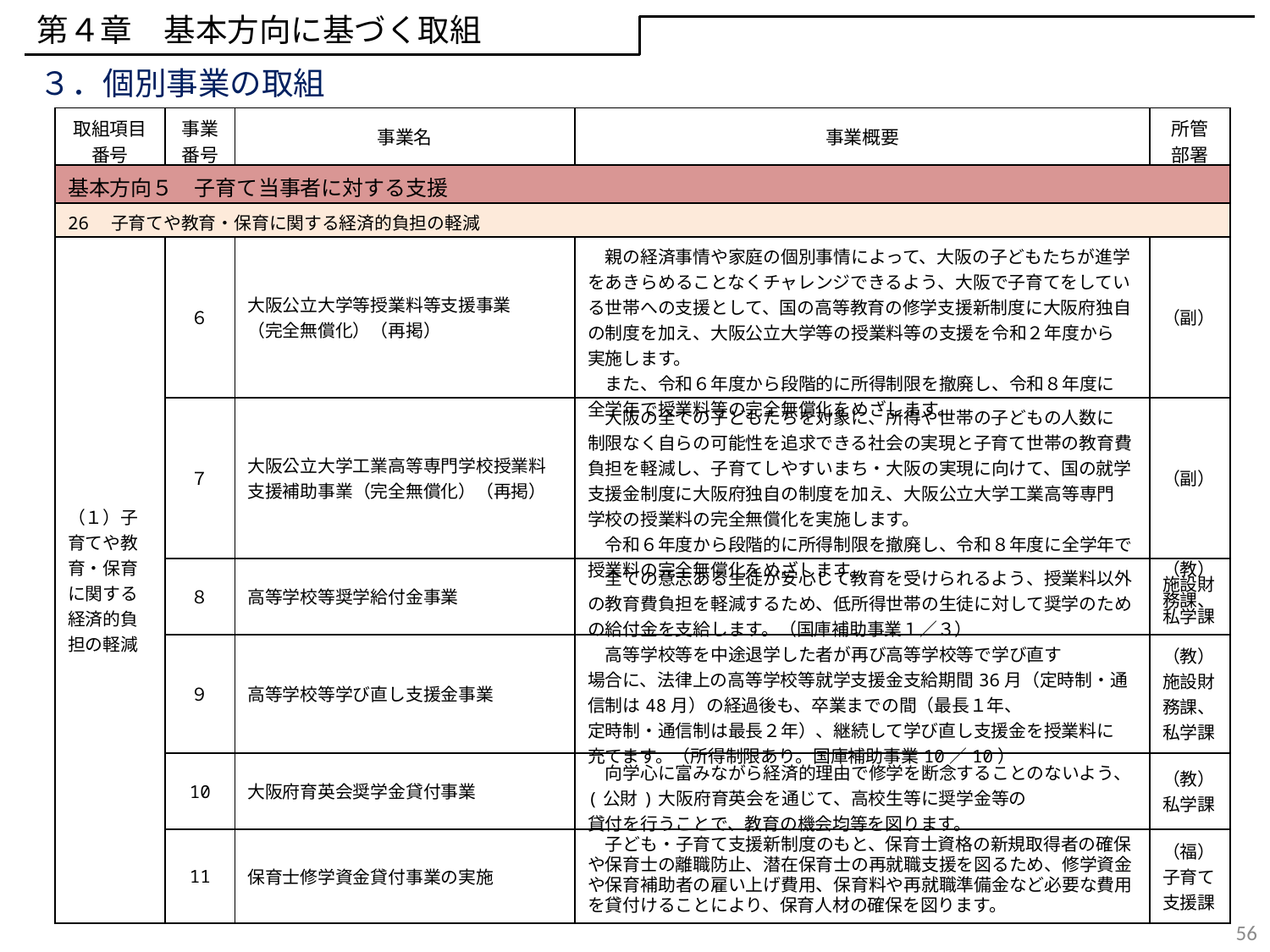

第４章　基本方向に基づく取組
３．個別事業の取組
| 取組項目 番号 | 事業 番号 | 事業名 | 事業概要 | 所管 部署 |
| --- | --- | --- | --- | --- |
| 基本方向５　子育て当事者に対する支援 |  |  |  |  |
| 26　子育てや教育・保育に関する経済的負担の軽減 |  |  |  |  |
| （１）子育てや教育・保育に関する経済的負担の軽減 | ６ | 大阪公立大学等授業料等支援事業 （完全無償化）（再掲） | 親の経済事情や家庭の個別事情によって、大阪の子どもたちが進学をあきらめることなくチャレンジできるよう、大阪で子育てをしている世帯への支援として、国の高等教育の修学支援新制度に大阪府独自の制度を加え、大阪公立大学等の授業料等の支援を令和２年度から 実施します。 　また、令和６年度から段階的に所得制限を撤廃し、令和８年度に 全学年で授業料等の完全無償化をめざします。 | （副） |
|  | ７ | 大阪公立大学工業高等専門学校授業料支援補助事業（完全無償化）（再掲） | 大阪の全ての子どもたちを対象に、所得や世帯の子どもの人数に 制限なく自らの可能性を追求できる社会の実現と子育て世帯の教育費負担を軽減し、子育てしやすいまち・大阪の実現に向けて、国の就学支援金制度に大阪府独自の制度を加え、大阪公立大学工業高等専門 学校の授業料の完全無償化を実施します。 　令和６年度から段階的に所得制限を撤廃し、令和８年度に全学年で授業料の完全無償化をめざします。 | （副） |
|  | ８ | 高等学校等奨学給付金事業 | 全ての意志ある生徒が安心して教育を受けられるよう、授業料以外の教育費負担を軽減するため、低所得世帯の生徒に対して奨学のための給付金を支給します。（国庫補助事業１／３） | （教）施設財務課、私学課 |
|  | ９ | 高等学校等学び直し支援金事業 | 高等学校等を中途退学した者が再び高等学校等で学び直す 場合に、法律上の高等学校等就学支援金支給期間36月（定時制・通信制は48月）の経過後も、卒業までの間（最長１年、 定時制・通信制は最長２年）、継続して学び直し支援金を授業料に 充てます。（所得制限あり。国庫補助事業10／10） | （教）施設財務課、私学課 |
|  | 10 | 大阪府育英会奨学金貸付事業 | 向学心に富みながら経済的理由で修学を断念することのないよう、(公財)大阪府育英会を通じて、高校生等に奨学金等の 貸付を行うことで、教育の機会均等を図ります。 | （教）私学課 |
|  | 11 | 保育士修学資金貸付事業の実施 | 子ども・子育て支援新制度のもと、保育士資格の新規取得者の確保や保育士の離職防止、潜在保育士の再就職支援を図るため、修学資金や保育補助者の雇い上げ費用、保育料や再就職準備金など必要な費用を貸付けることにより、保育人材の確保を図ります。 | （福）子育て支援課 |
56